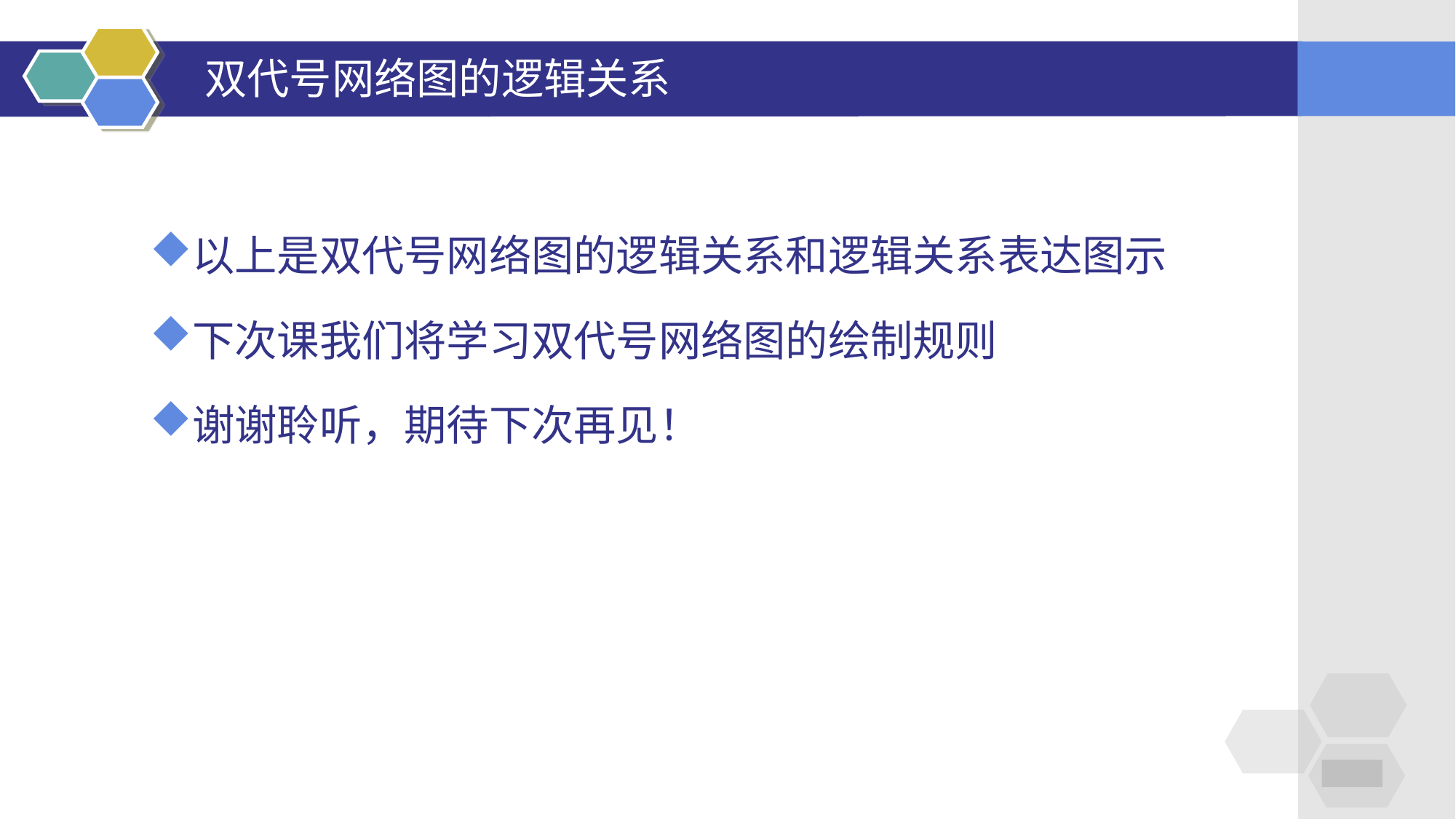

# 双代号网络图的逻辑关系

以上是双代号网络图的逻辑关系和逻辑关系表达图示
下次课我们将学习双代号网络图的绘制规则
谢谢聆听，期待下次再见！
10